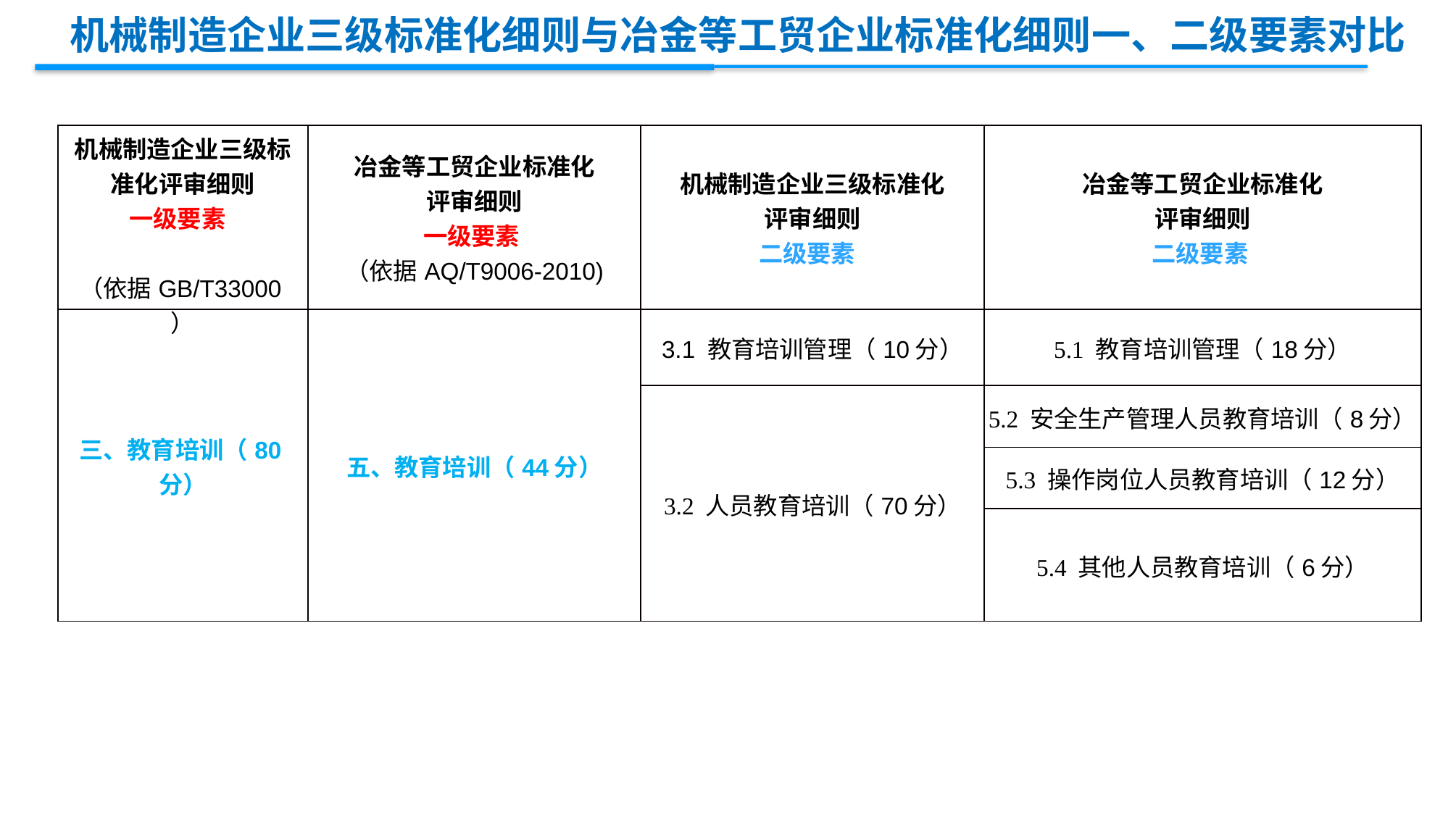

机械制造企业三级标准化细则与冶金等工贸企业标准化细则一、二级要素对比

| 机械制造企业三级标准化评审细则 一级要素 （依据GB/T33000） | 冶金等工贸企业标准化 评审细则 一级要素 （依据AQ/T9006-2010) | 机械制造企业三级标准化 评审细则 二级要素 | 冶金等工贸企业标准化 评审细则 二级要素 |
| --- | --- | --- | --- |
| 三、教育培训（80分） | 五、教育培训（44分） | 3.1 教育培训管理（10分） | 5.1 教育培训管理（18分） |
|  |  | 3.2 人员教育培训（70分） | 5.2 安全生产管理人员教育培训（8分） |
|  |  |  | 5.3 操作岗位人员教育培训（12分） |
|  |  |  | 5.4 其他人员教育培训（6分） |